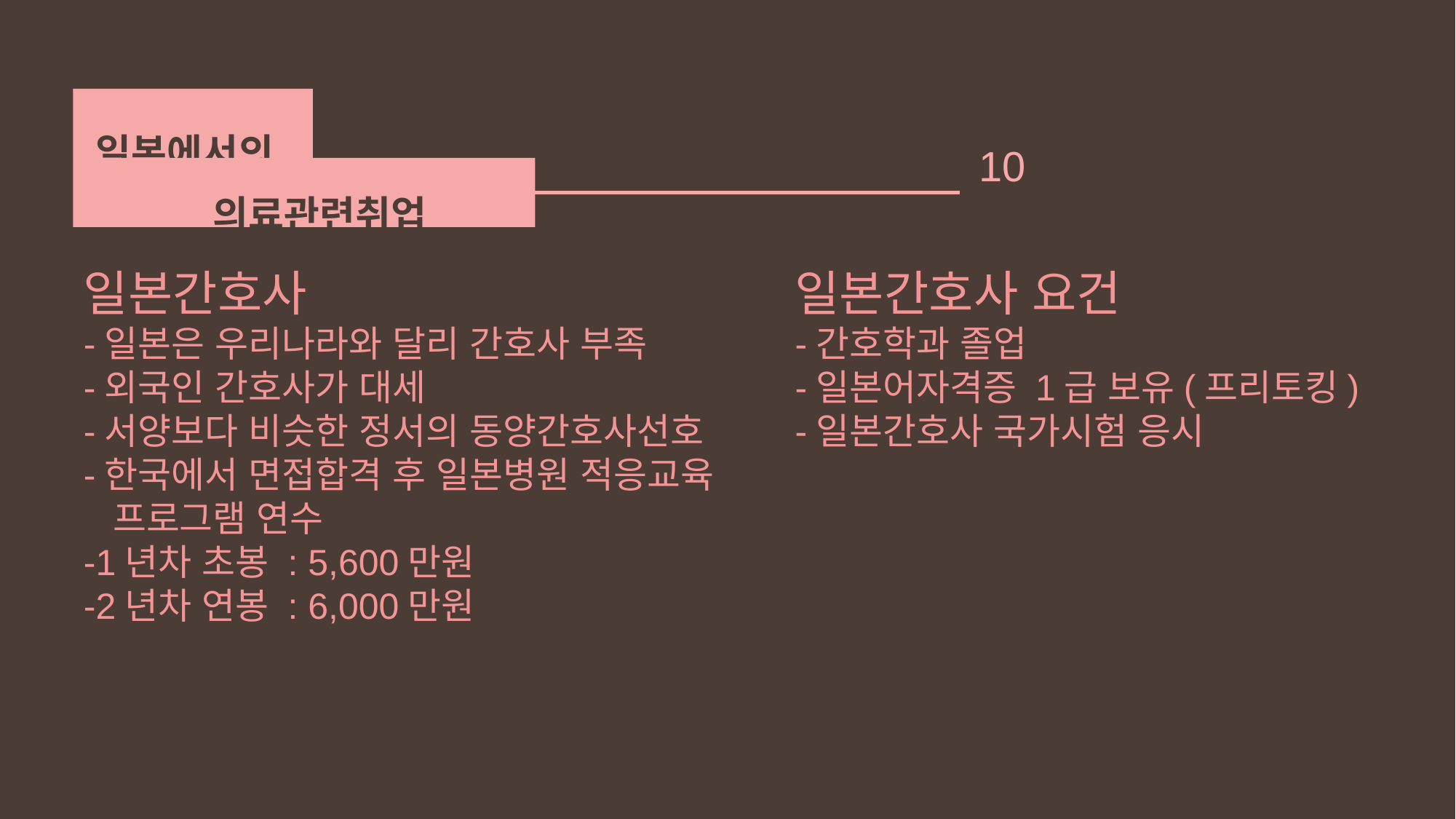

일본에서의

        의료관련취업

10
일본간호사
-일본은 우리나라와 달리 간호사 부족
-외국인 간호사가 대세
-서양보다 비슷한 정서의 동양간호사선호
-한국에서 면접합격 후 일본병원 적응교육
  프로그램 연수
-1년차 초봉 : 5,600만원
-2년차 연봉 : 6,000만원

일본간호사 요건
-간호학과 졸업
-일본어자격증 1급 보유(프리토킹)
-일본간호사 국가시험 응시